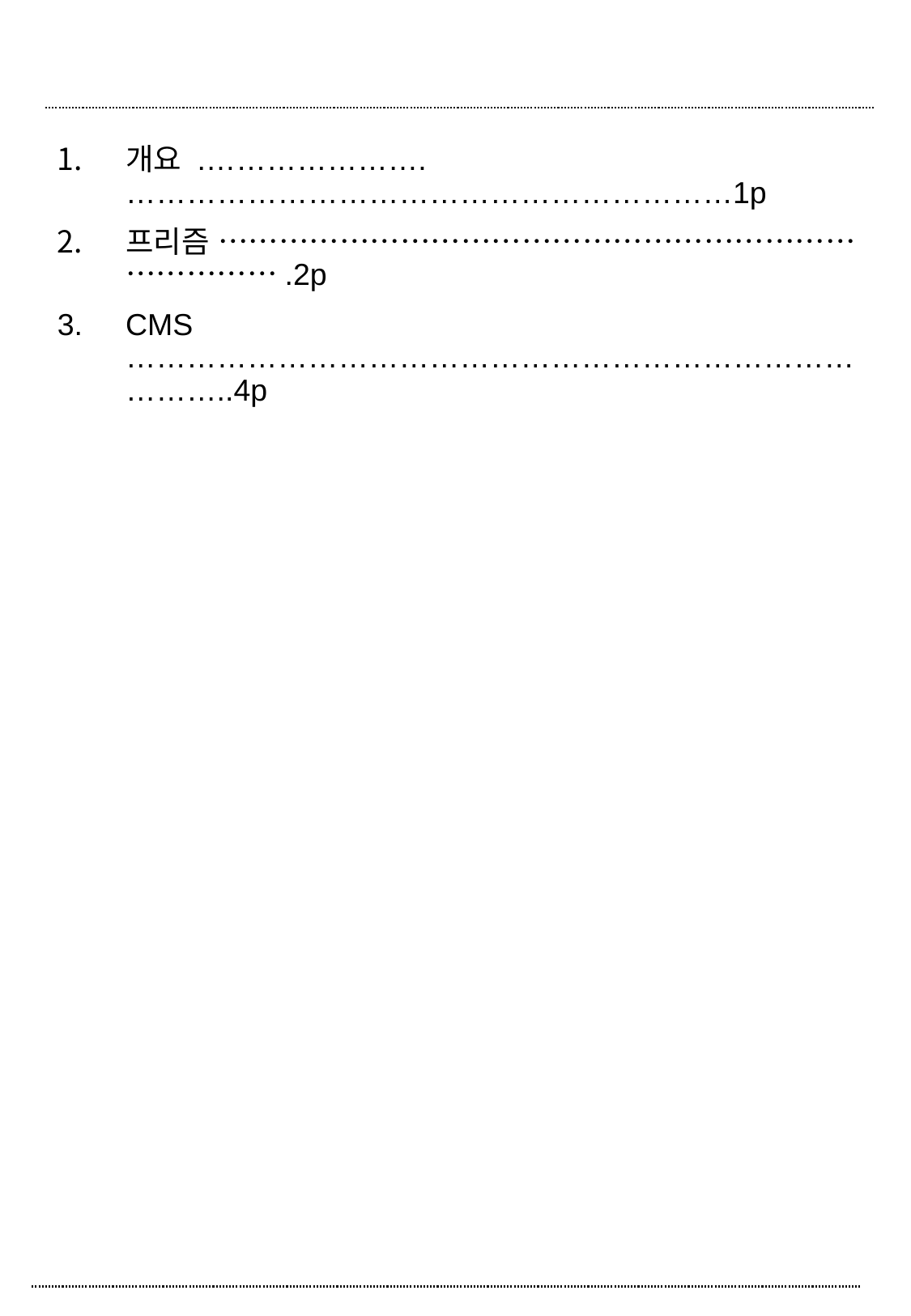

#
개요 .………………….……………………………………………………1p
프리즘 …………………………………………………………………….2p
CMS ………………………………………………………………………..4p